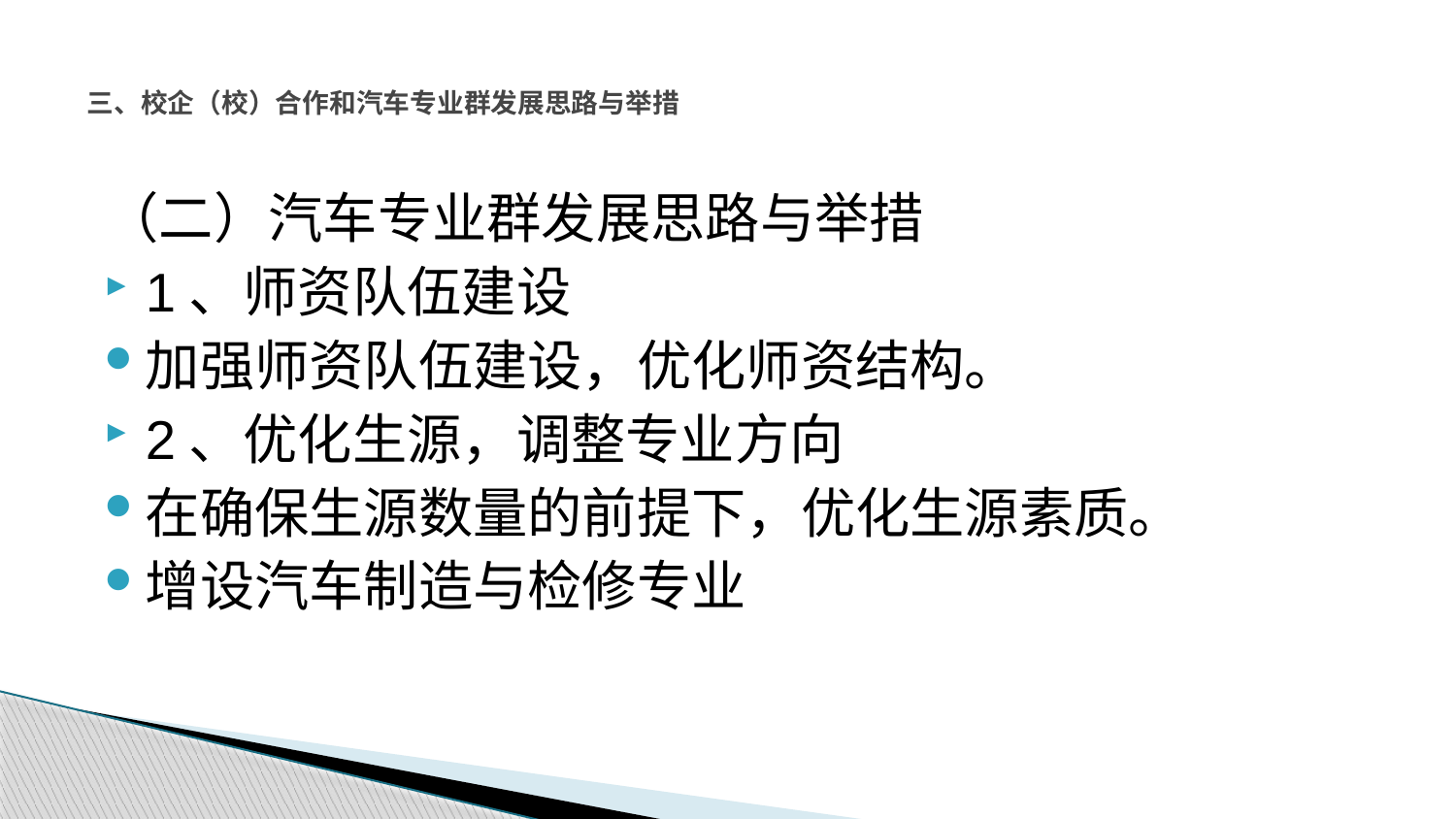

# 三、校企（校）合作和汽车专业群发展思路与举措
（二）汽车专业群发展思路与举措
1、师资队伍建设
加强师资队伍建设，优化师资结构。
2、优化生源，调整专业方向
在确保生源数量的前提下，优化生源素质。
增设汽车制造与检修专业